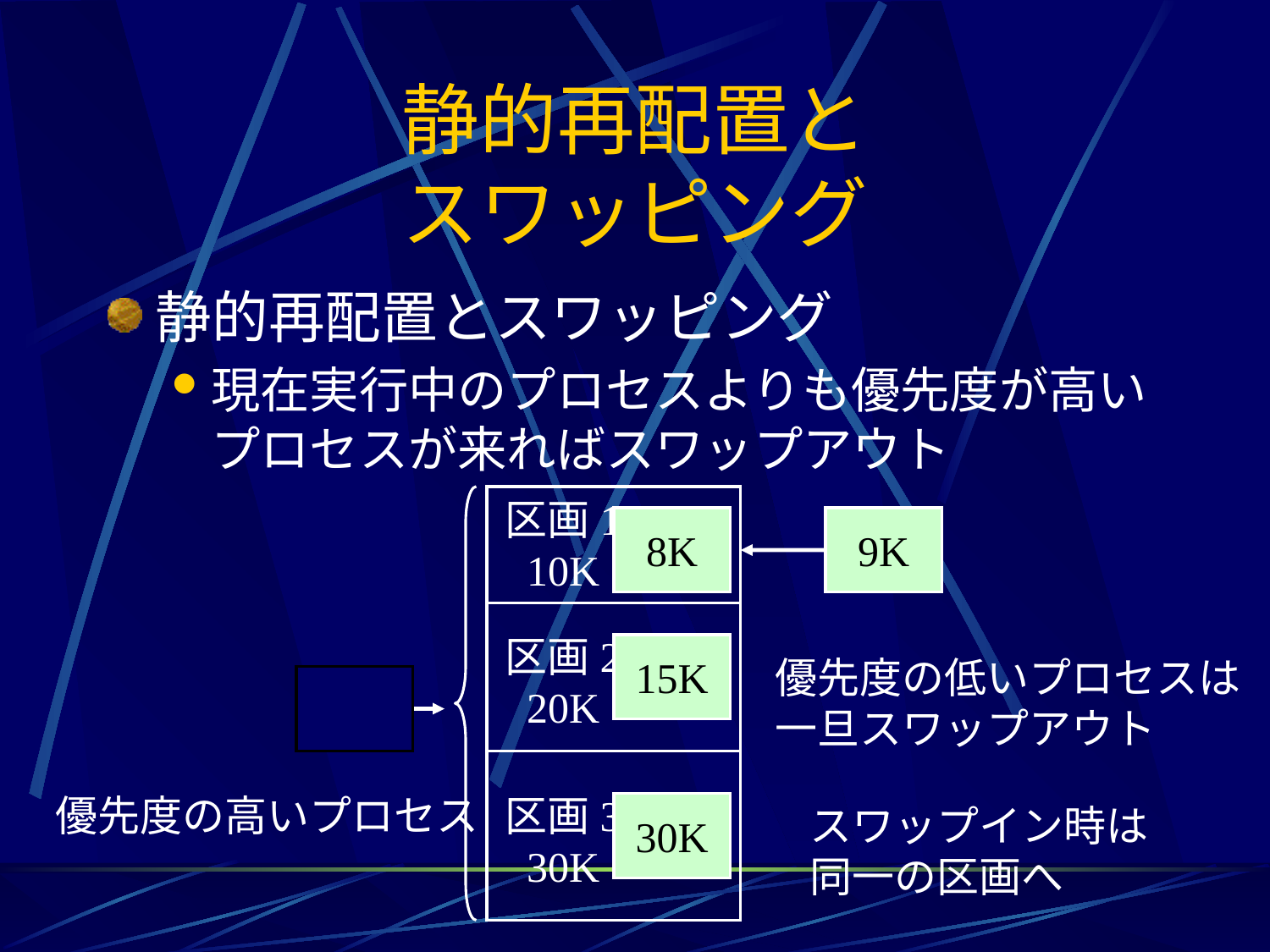

# 静的再配置と スワッピング
静的再配置とスワッピング
現在実行中のプロセスよりも優先度が高いプロセスが来ればスワップアウト

区画1
10K
9K

8K
9K

区画2
20K
15K
優先度の低いプロセスは
一旦スワップアウト
8K

優先度の高いプロセス
区画3
30K
30K
スワップイン時は
同一の区画へ